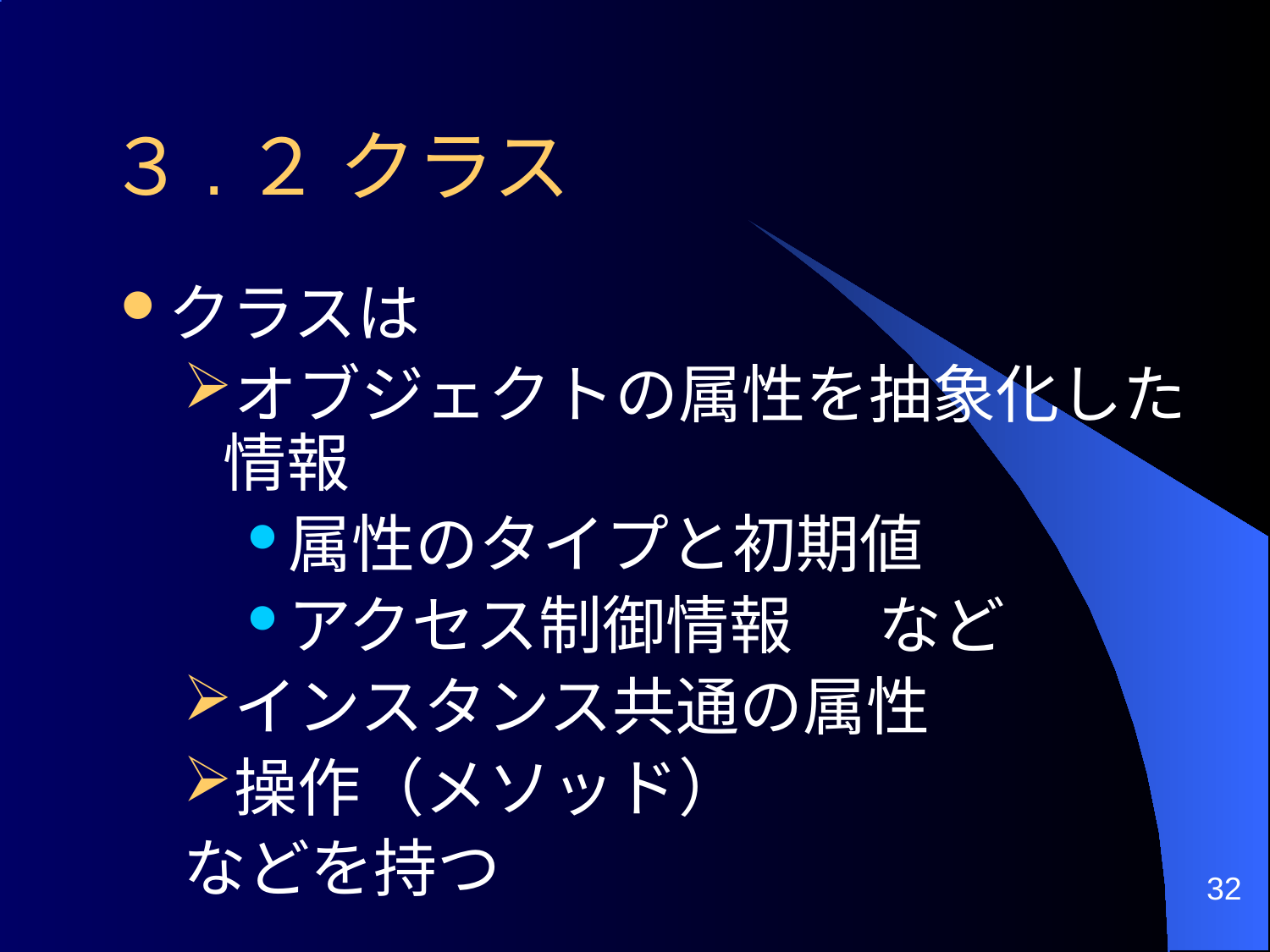

# ３.２ クラス
クラスは
オブジェクトの属性を抽象化した情報
属性のタイプと初期値
アクセス制御情報      など
インスタンス共通の属性
操作（メソッド）
などを持つ
32